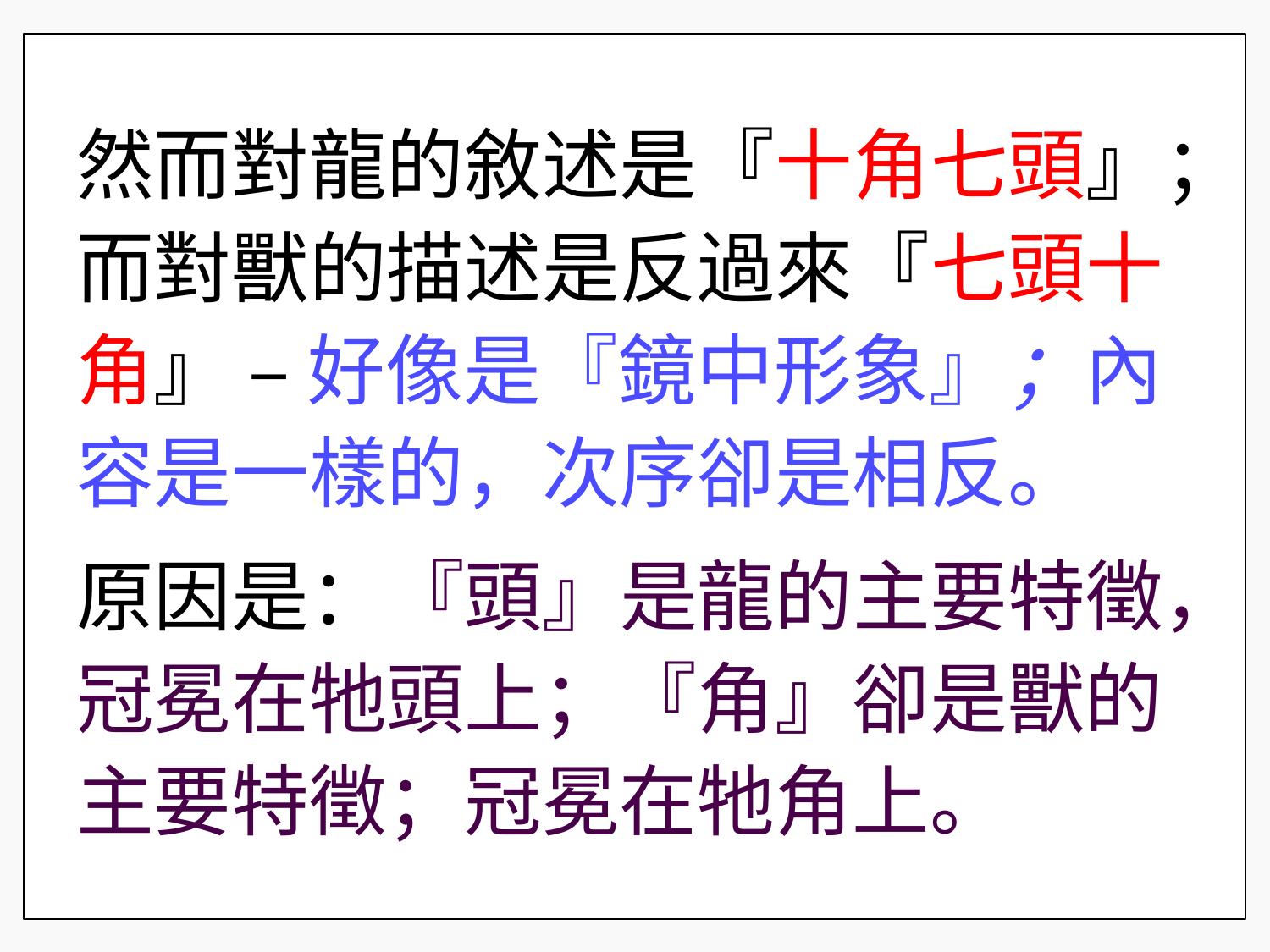

然而對龍的敘述是『十角七頭』；而對獸的描述是反過來『七頭十角』 – 好像是『鏡中形象』；內容是一樣的，次序卻是相反。
原因是：『頭』是龍的主要特徵，冠冕在牠頭上；『角』卻是獸的主要特徵；冠冕在牠角上。